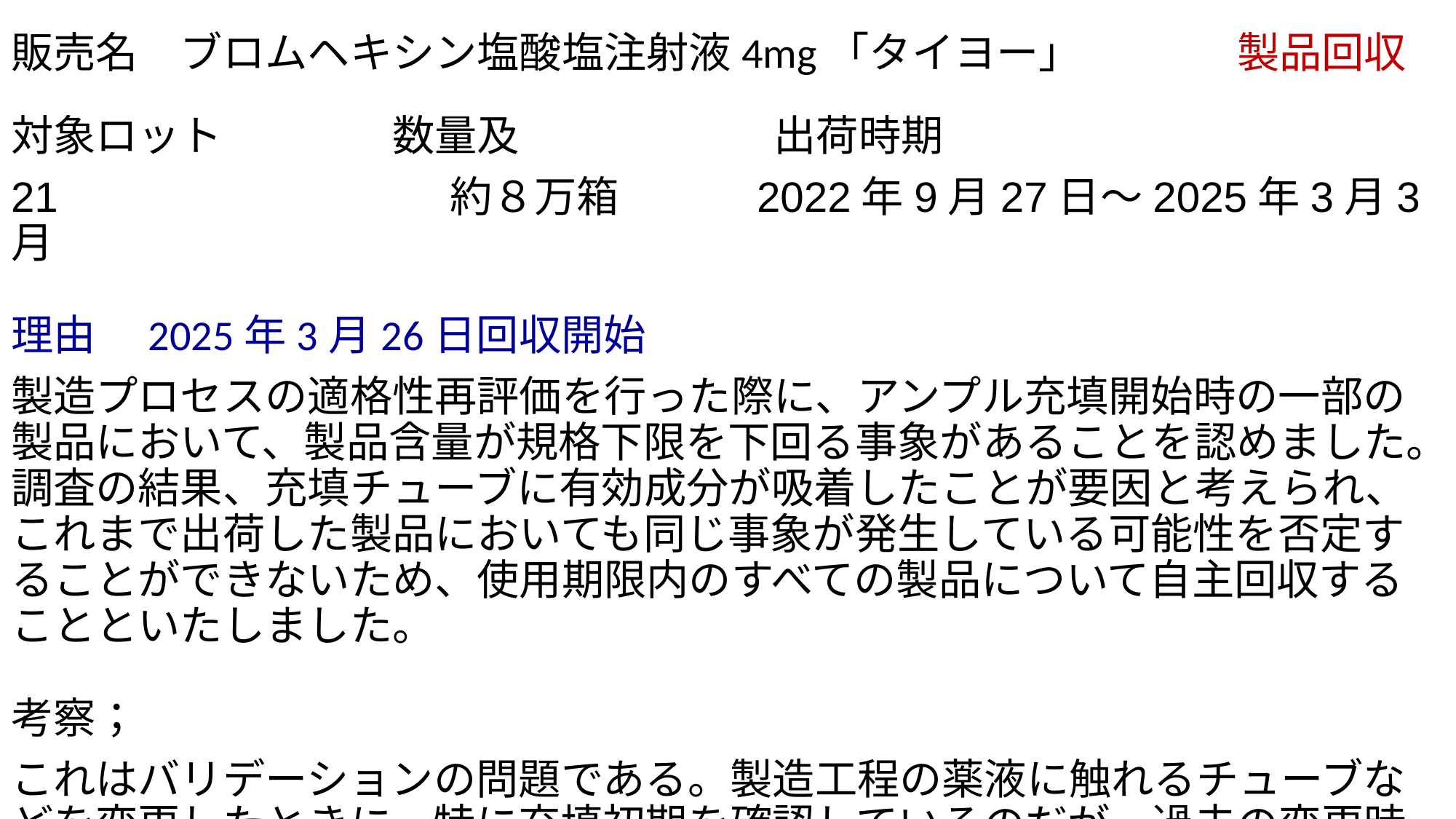

# 販売名　ブロムヘキシン塩酸塩注射液4mg「タイヨー」 　　 　 製品回収
対象ロット　　　　数量及　　　　　　出荷時期
21　　　　　　　　　約８万箱　　　2022年9月27日～2025年3月3月

理由　2025年3月26日回収開始
製造プロセスの適格性再評価を行った際に、アンプル充填開始時の一部の製品において、製品含量が規格下限を下回る事象があることを認めました。調査の結果、充填チューブに有効成分が吸着したことが要因と考えられ、これまで出荷した製品においても同じ事象が発生している可能性を否定することができないため、使用期限内のすべての製品について自主回収することといたしました。

考察；
これはバリデーションの問題である。製造工程の薬液に触れるチューブなどを変更したときに、特に充填初期を確認しているのだが。過去の変更時の確認が不十分だったのであろう。